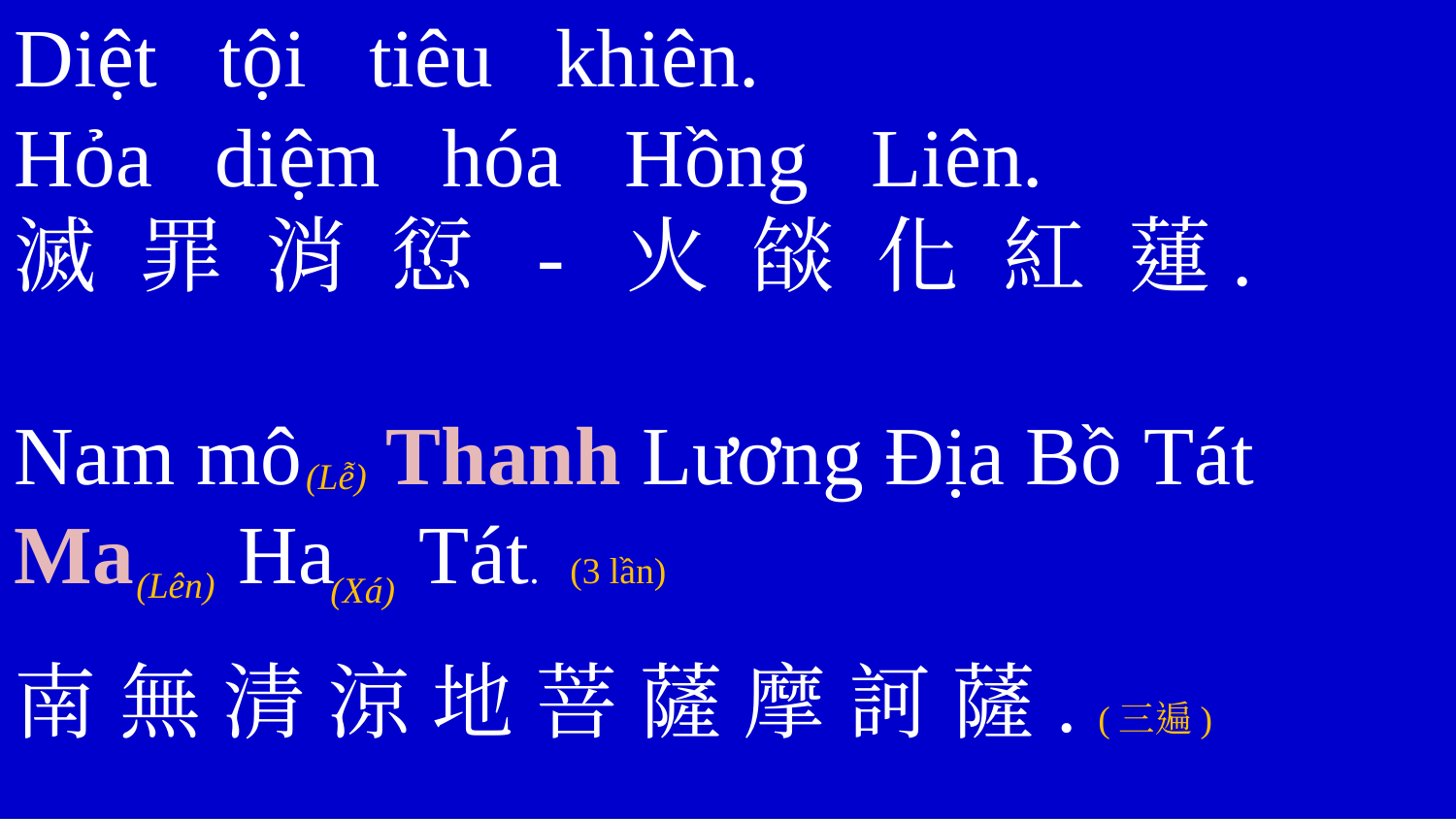

Diệt   tội   tiêu   khiên.
Hỏa   diệm   hóa   Hồng   Liên.
滅  罪  消  愆  -  火  燄  化  紅  蓮.

Nam mô    Thanh Lương Địa Bồ Tát
Ma     Ha    Tát.   (3 lần)

南 無 清 涼 地 菩 薩 摩 訶 薩. (三遍)

(Lễ)
(Lên)
(Xá)